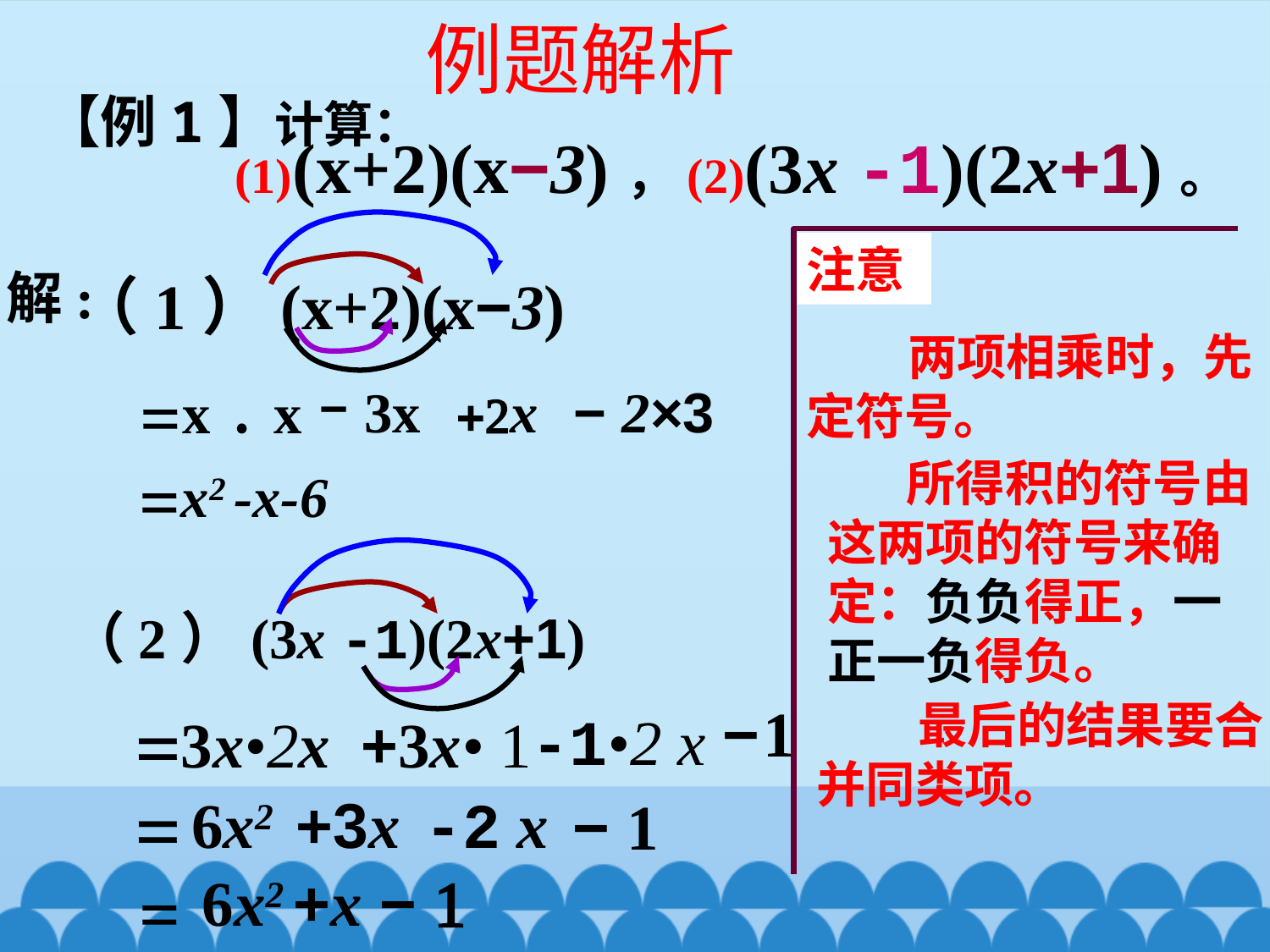

例题解析
【例1】计算：
(1)(x+2)(x−3)，(2)(3x -1)(2x+1)。

（1）(x+2)(x−3)
解:

注意
        两项相乘时，先定符号。
      所得积的符号由这两项的符号来确定：负负得正，一正一负得负。
        最后的结果要合并同类项。

=x﹒x

−
3x
− 2×3
+2x
=x2 -x-6

（2）(3x -1)(2x+1)

−
1
=
-1•2 x
3x•2x
+3x• 1
=
-2 x
6x2
+3x
− 1
6x2 +x − 1
=